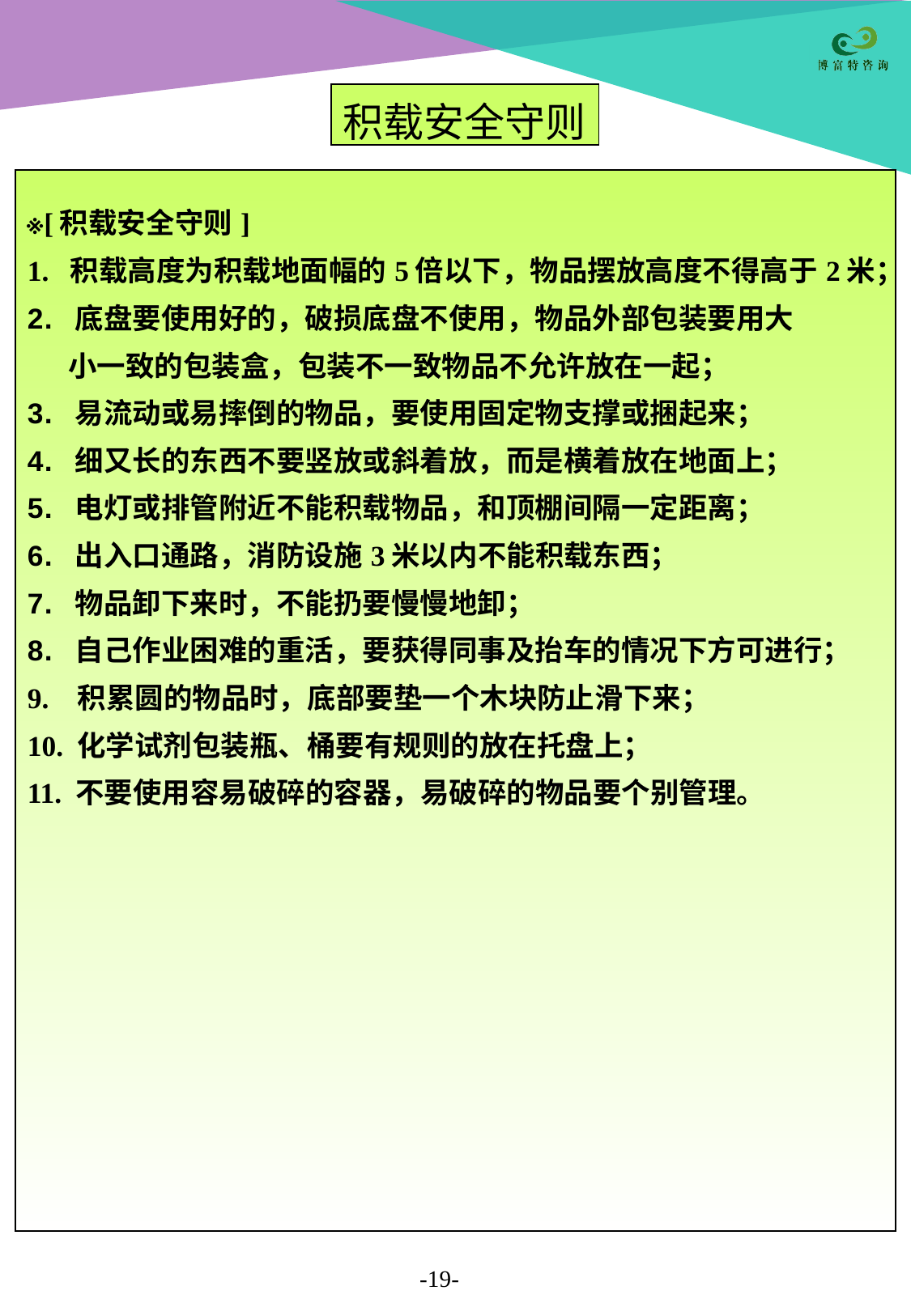

| 积载安全守则 |
| --- |
| ※[积载安全守则] 1. 积载高度为积载地面幅的5倍以下，物品摆放高度不得高于2米； 底盘要使用好的，破损底盘不使用，物品外部包装要用大 小一致的包装盒，包装不一致物品不允许放在一起； 易流动或易摔倒的物品，要使用固定物支撑或捆起来； 细又长的东西不要竖放或斜着放，而是横着放在地面上； 电灯或排管附近不能积载物品，和顶棚间隔一定距离； 出入口通路，消防设施3米以内不能积载东西； 物品卸下来时，不能扔要慢慢地卸； 自己作业困难的重活，要获得同事及抬车的情况下方可进行； 9. 积累圆的物品时，底部要垫一个木块防止滑下来； 10. 化学试剂包装瓶、桶要有规则的放在托盘上； 11. 不要使用容易破碎的容器，易破碎的物品要个别管理。 |
| --- |
-19-